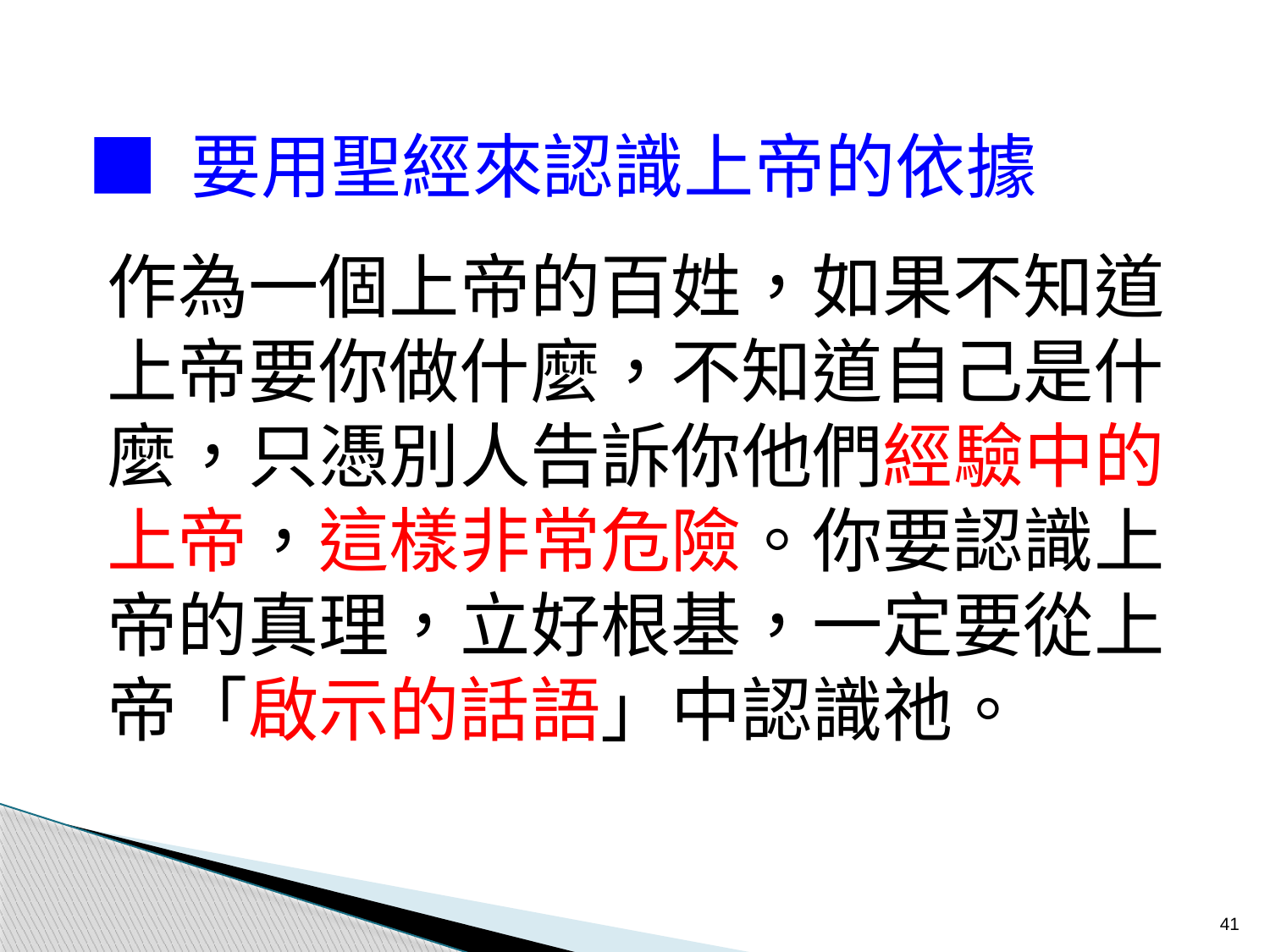

■ 要用聖經來認識上帝的依據
作為一個上帝的百姓，如果不知道上帝要你做什麼，不知道自己是什麼，只憑別人告訴你他們經驗中的上帝，這樣非常危險。你要認識上帝的真理，立好根基，一定要從上帝「啟示的話語」中認識祂。
41